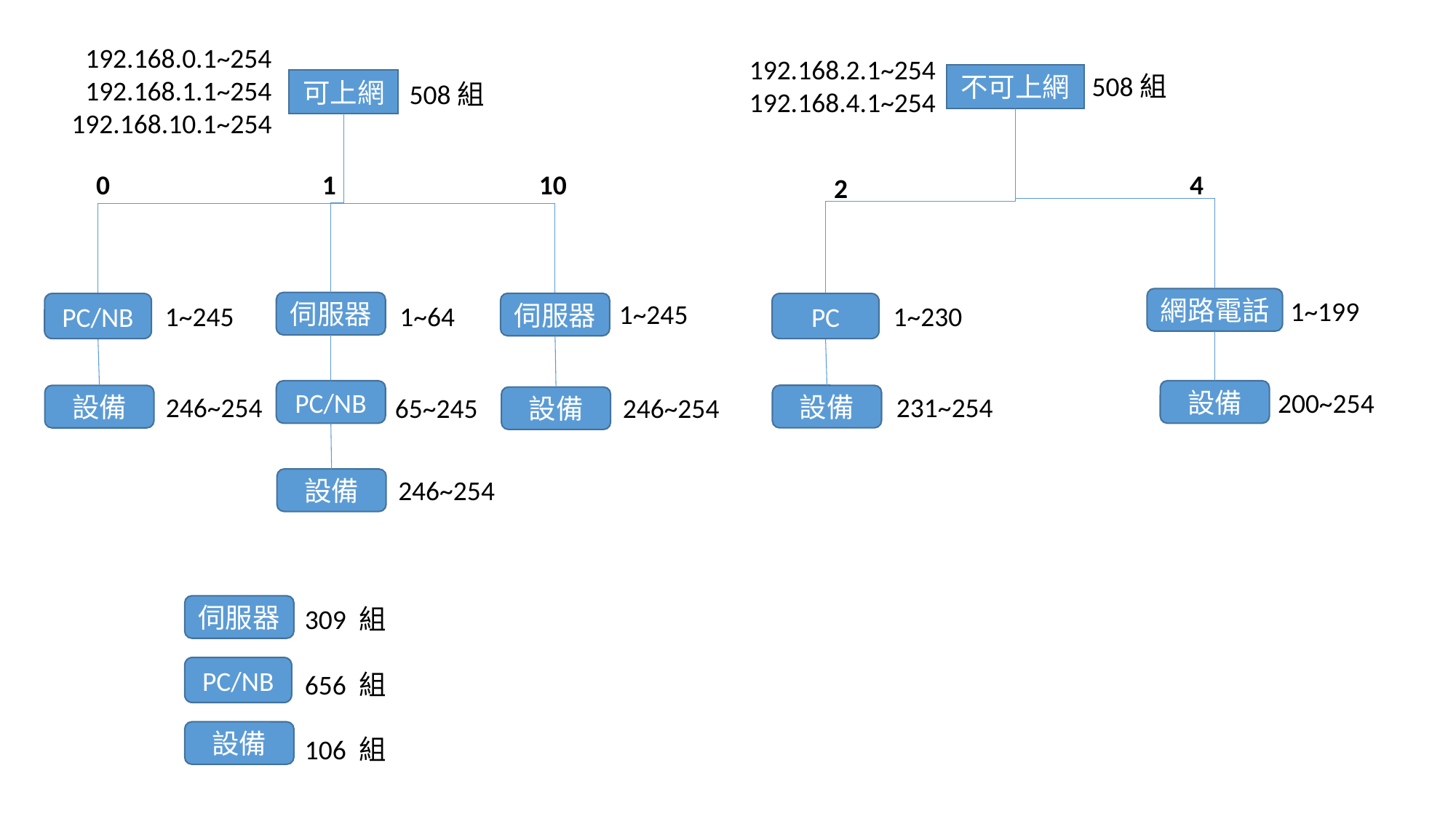

192.168.0.1~254
192.168.1.1~254
192.168.10.1~254
192.168.2.1~254
192.168.4.1~254
508組
不可上網
可上網
508組
10
4
0
1
2
網路電話
1~199
1~245
伺服器
伺服器
PC
PC/NB
1~230
1~245
1~64
PC/NB
設備
200~254
231~254
246~254
設備
設備
65~245
246~254
設備
246~254
設備
伺服器
309 組
PC/NB
656 組
設備
106 組